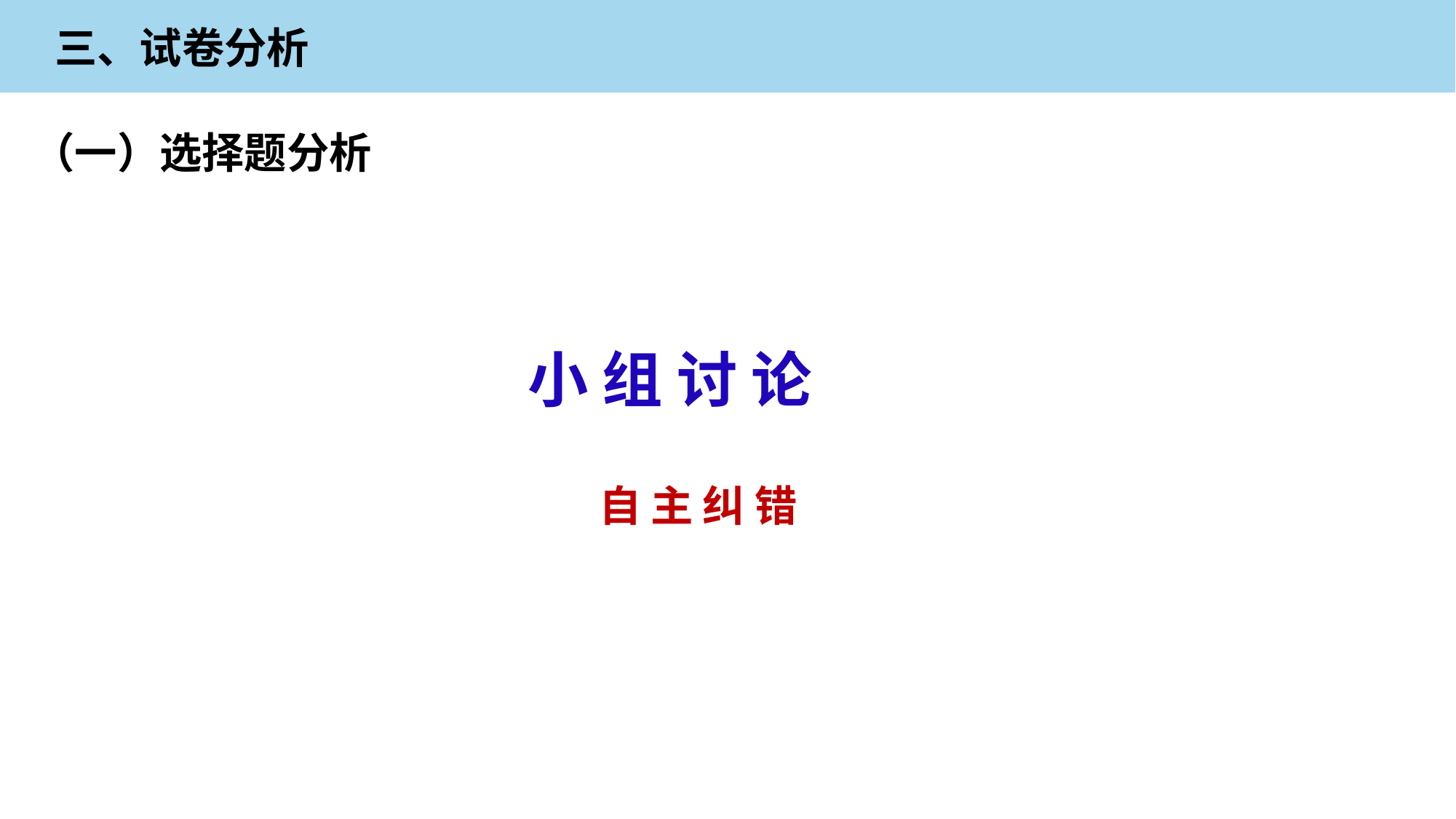

三、试卷分析
（一）选择题分析
小 组 讨 论
自 主 纠 错